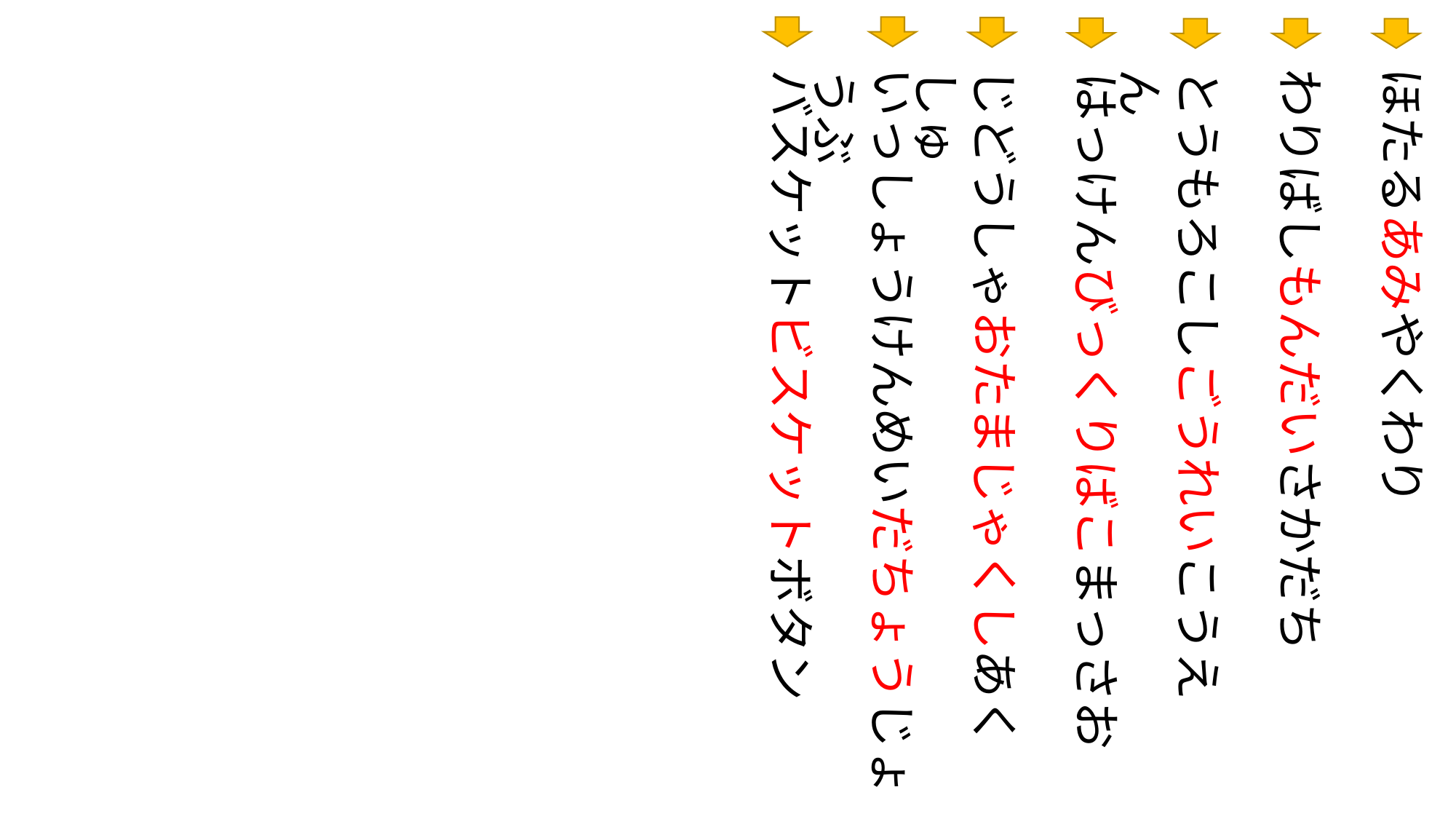

いっしょうけんめいだちょうじょうぶ
じどうしゃおたまじゃくしあくしゅ
ほたるあみやくわり
とうもろこしごうれいこうえん
わりばしもんだいさかだち
バスケットビスケットボタン
はっけんびっくりばこまっさお